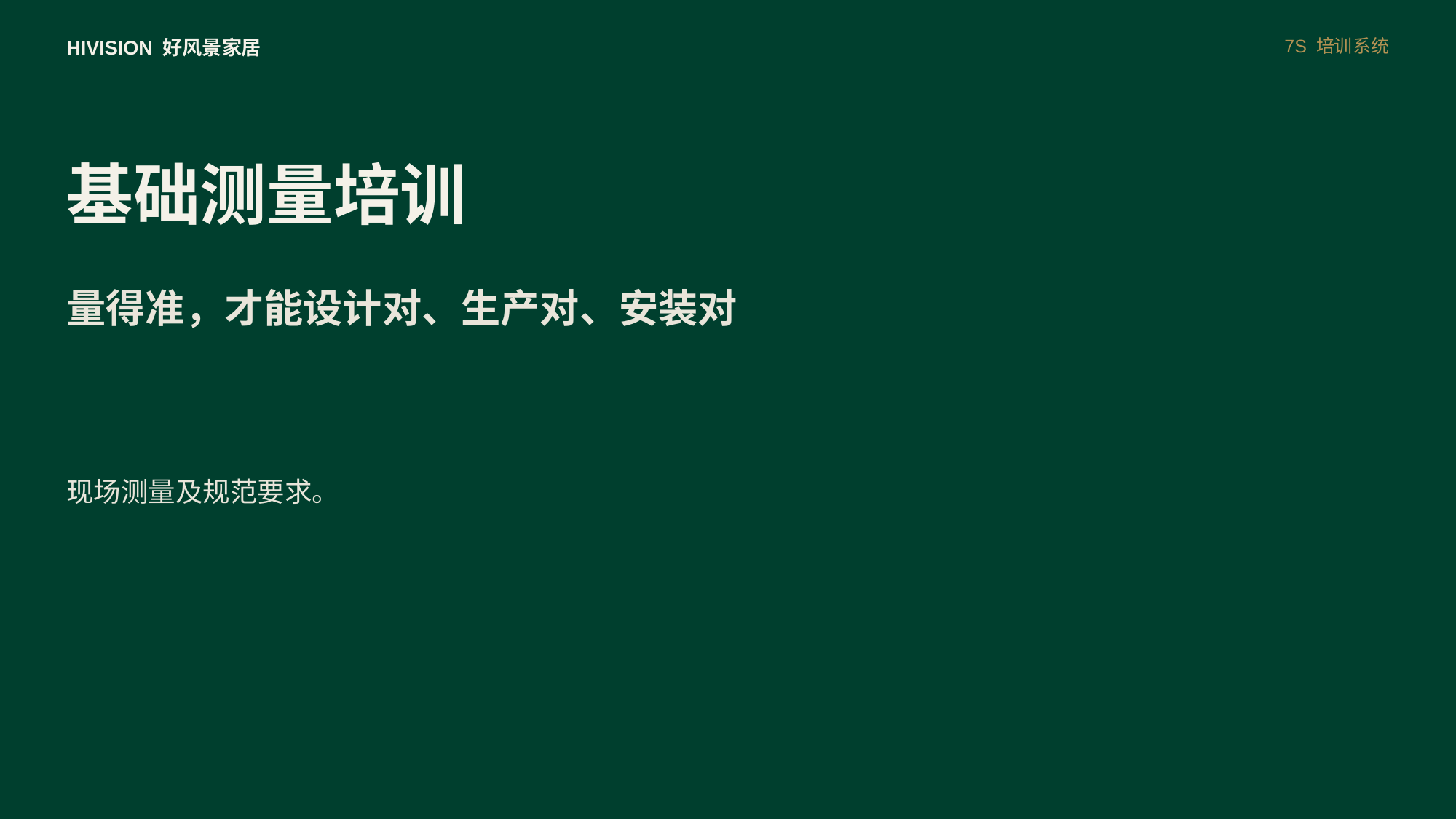

HIVISION 好风景家居
7S 培训系统
基础测量培训
量得准，才能设计对、生产对、安装对
现场测量及规范要求。